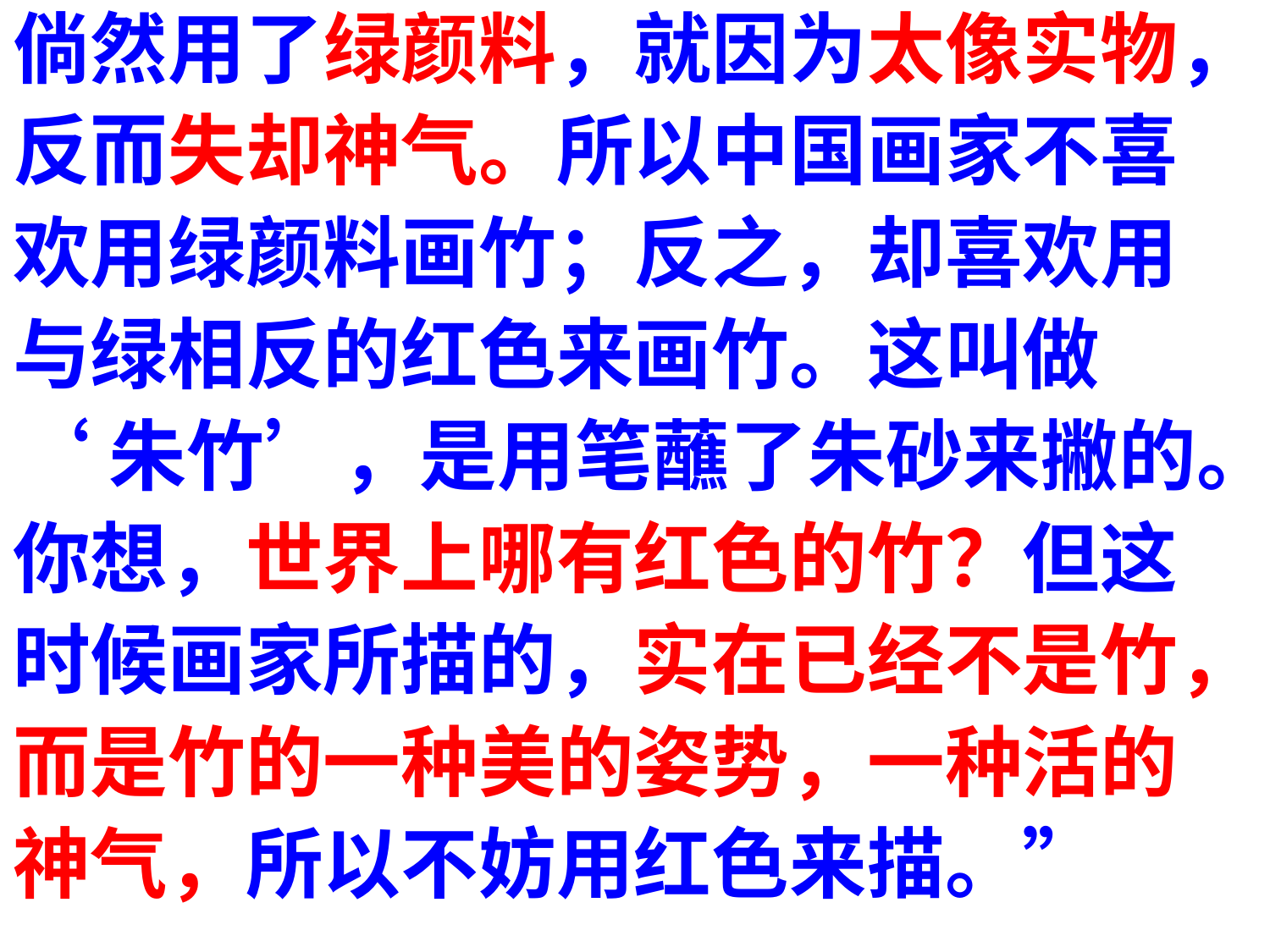

倘然用了绿颜料，就因为太像实物，
反而失却神气。所以中国画家不喜
欢用绿颜料画竹；反之，却喜欢用
与绿相反的红色来画竹。这叫做
‘朱竹’，是用笔蘸了朱砂来撇的。
你想，世界上哪有红色的竹？但这
时候画家所描的，实在已经不是竹，
而是竹的一种美的姿势，一种活的
神气，所以不妨用红色来描。”